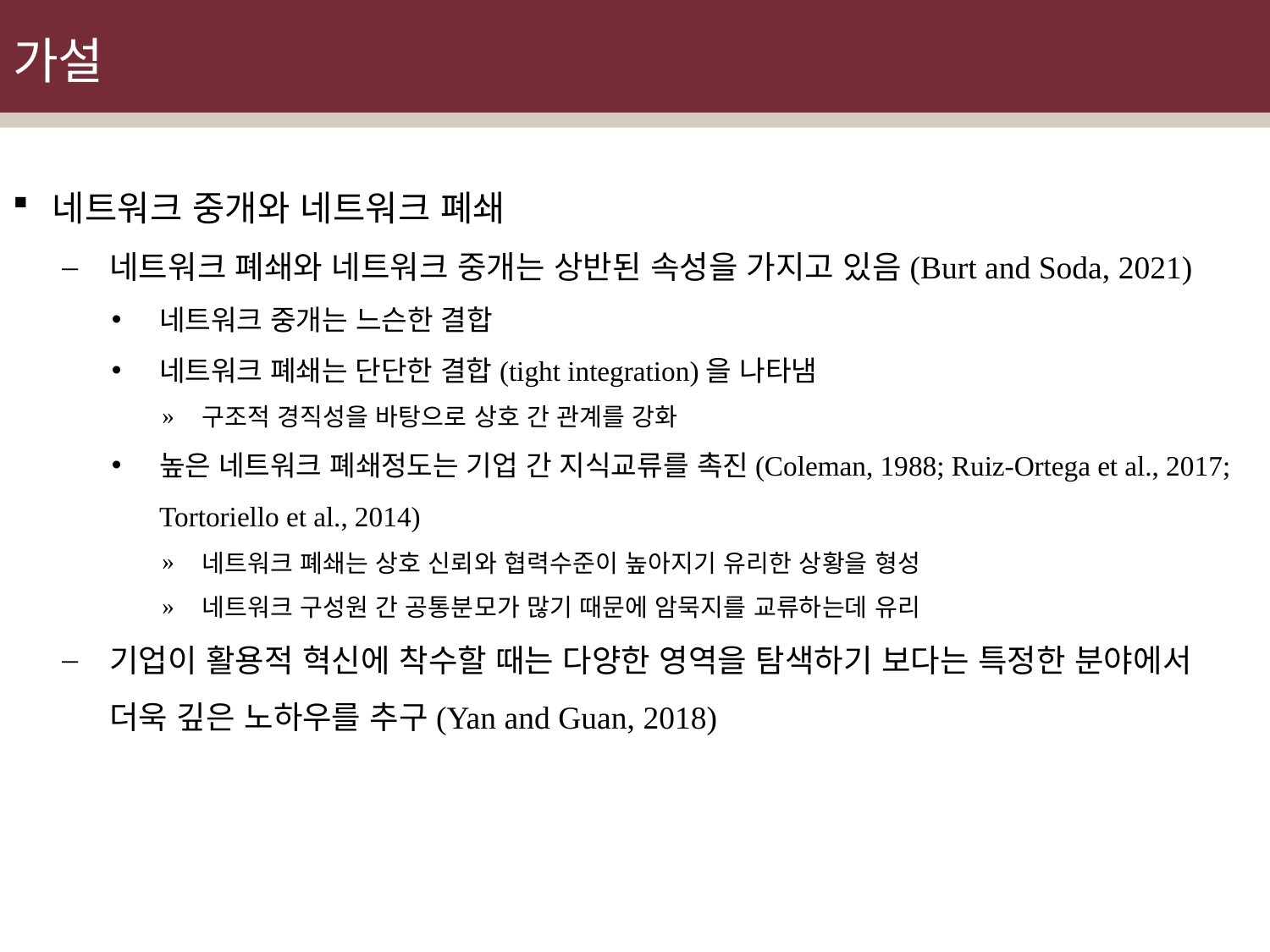

# 가설

네트워크 중개와 네트워크 폐쇄
네트워크 폐쇄와 네트워크 중개는 상반된 속성을 가지고 있음(Burt and Soda, 2021)
네트워크 중개는 느슨한 결합
네트워크 폐쇄는 단단한 결합(tight integration)을 나타냄
구조적 경직성을 바탕으로 상호 간 관계를 강화
높은 네트워크 폐쇄정도는 기업 간 지식교류를 촉진(Coleman, 1988; Ruiz-Ortega et al., 2017; Tortoriello et al., 2014)
네트워크 폐쇄는 상호 신뢰와 협력수준이 높아지기 유리한 상황을 형성
네트워크 구성원 간 공통분모가 많기 때문에 암묵지를 교류하는데 유리
기업이 활용적 혁신에 착수할 때는 다양한 영역을 탐색하기 보다는 특정한 분야에서 더욱 깊은 노하우를 추구(Yan and Guan, 2018)